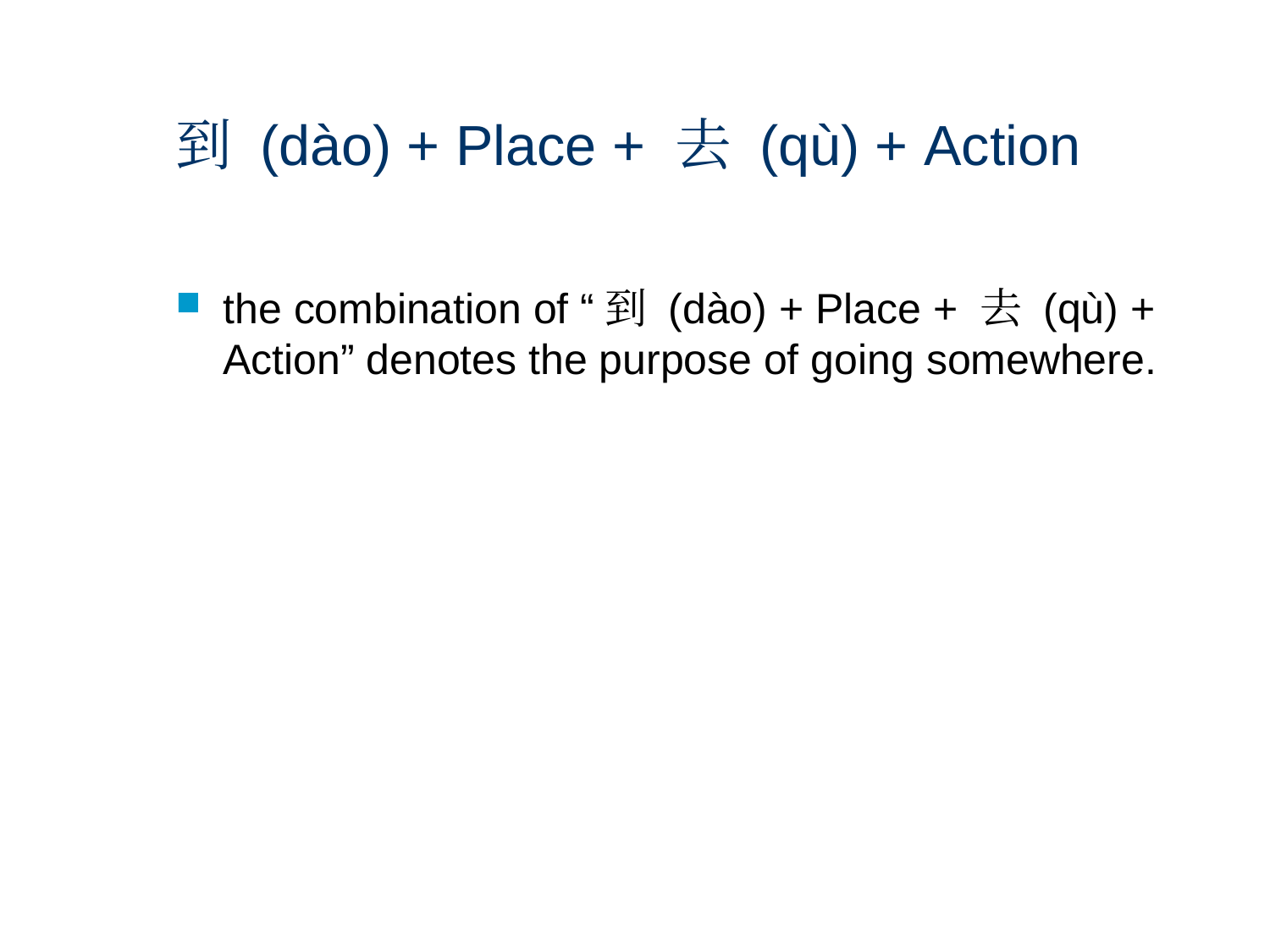

# 到 (dào) + Place + 去 (qù) + Action
the combination of “到 (dào) + Place + 去 (qù) + Action” denotes the purpose of going somewhere.